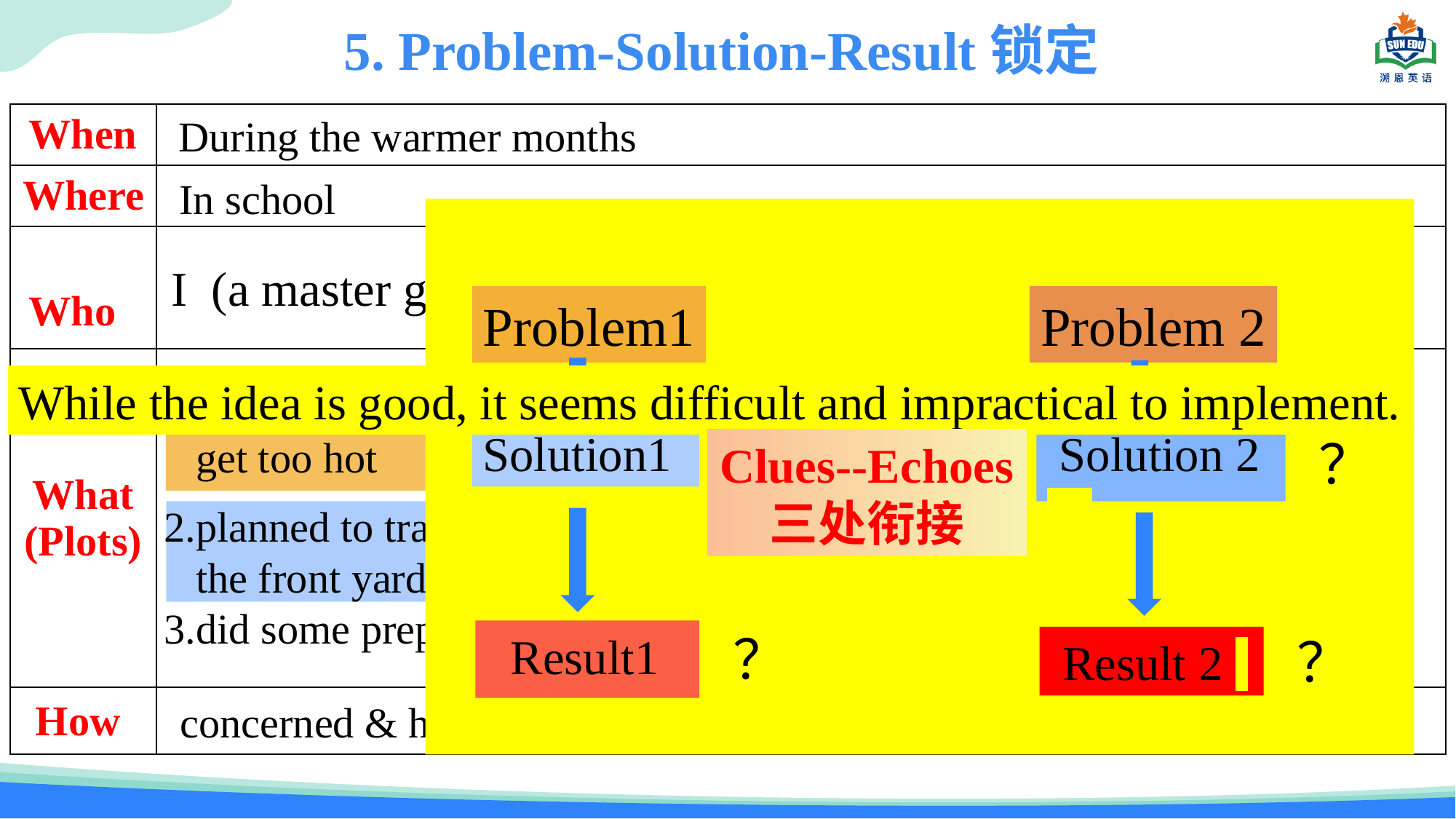

5. Problem-Solution-Result锁定
| When |  |  |  |  |
| --- | --- | --- | --- | --- |
| Where |  |  |  |  |
| Who |  |  |  |  |
| What (Plots) |  |  |  |  |
| How |  |  |  |  |
During the warmer months
 In school

 principal
students
and staff
 Parent-Teacher Association
 I  (a master gardener)
Problem1
Problem 2

While the idea is good, it seems difficult and impractical to implement.
1.found the classroom
   get too hot

2.planned to transform
   the front yard
3.did some preparations

worked with “I” to transform the front yard

 got overheated
and were difficult to concentrate
liked the idea but thought it was too difficult
Solution1
 Solution 2
 ？
Clues--Echoes
三处衔接

 ？
  Result1
 ？
 Result 2
suspected
cooperative
 concerned & hopeful
uncomfortable